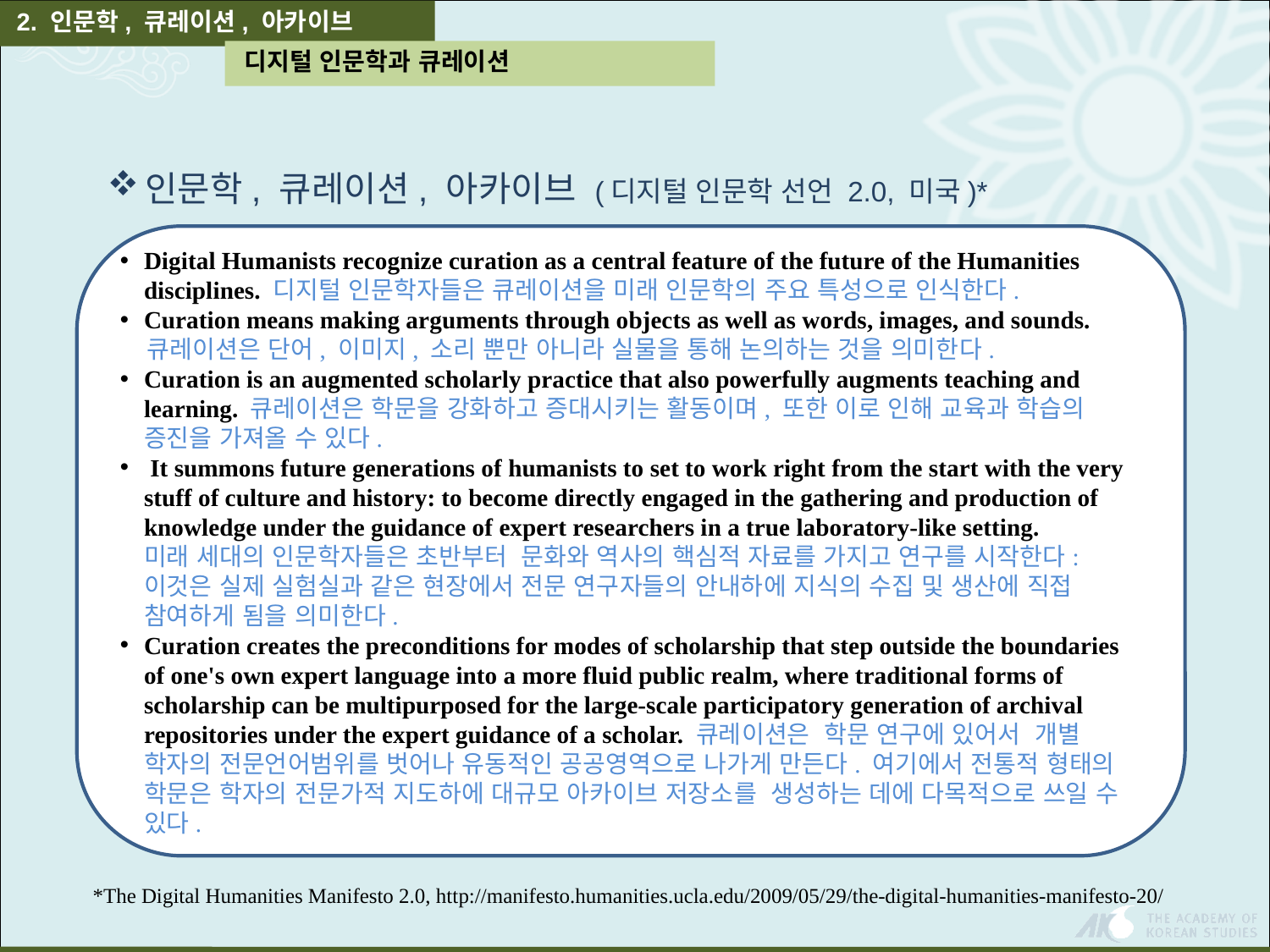

2. 인문학, 큐레이션, 아카이브

 디지털 인문학과 큐레이션

인문학, 큐레이션, 아카이브 (디지털 인문학 선언 2.0, 미국)*
Digital Humanists recognize curation as a central feature of the future of the Humanities disciplines. 디지털 인문학자들은 큐레이션을 미래 인문학의 주요 특성으로 인식한다.
Curation means making arguments through objects as well as words, images, and sounds.
   큐레이션은 단어, 이미지, 소리 뿐만 아니라 실물을 통해 논의하는 것을 의미한다.
Curation is an augmented scholarly practice that also powerfully augments teaching and learning. 큐레이션은 학문을 강화하고 증대시키는 활동이며, 또한 이로 인해 교육과 학습의 증진을 가져올 수 있다.
 It summons future generations of humanists to set to work right from the start with the very stuff of culture and history: to become directly engaged in the gathering and production of knowledge under the guidance of expert researchers in a true laboratory-like setting.              미래 세대의 인문학자들은 초반부터  문화와 역사의 핵심적 자료를 가지고 연구를 시작한다:  이것은 실제 실험실과 같은 현장에서 전문 연구자들의 안내하에 지식의 수집 및 생산에 직접 참여하게 됨을 의미한다.
Curation creates the preconditions for modes of scholarship that step outside the boundaries of one's own expert language into a more fluid public realm, where traditional forms of scholarship can be multipurposed for the large-scale participatory generation of archival repositories under the expert guidance of a scholar. 큐레이션은  학문 연구에 있어서  개별 학자의 전문언어범위를 벗어나 유동적인 공공영역으로 나가게 만든다. 여기에서 전통적 형태의 학문은 학자의 전문가적 지도하에 대규모 아카이브 저장소를  생성하는 데에 다목적으로 쓰일 수 있다.
*The Digital Humanities Manifesto 2.0, http://manifesto.humanities.ucla.edu/2009/05/29/the-digital-humanities-manifesto-20/